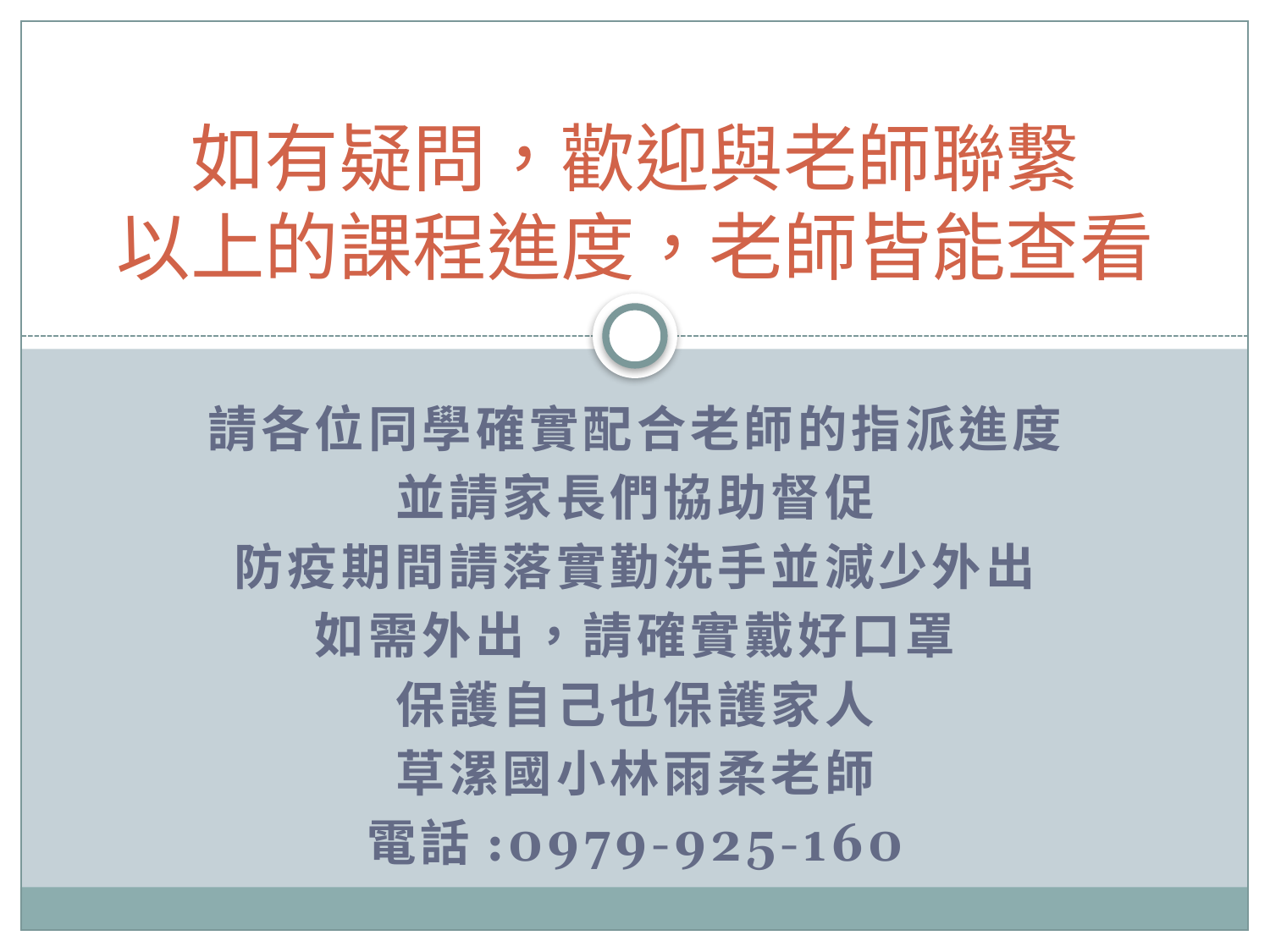

# 如有疑問，歡迎與老師聯繫 以上的課程進度，老師皆能查看
請各位同學確實配合老師的指派進度
並請家長們協助督促
防疫期間請落實勤洗手並減少外出
如需外出，請確實戴好口罩
保護自己也保護家人
草漯國小林雨柔老師
電話:0979-925-160